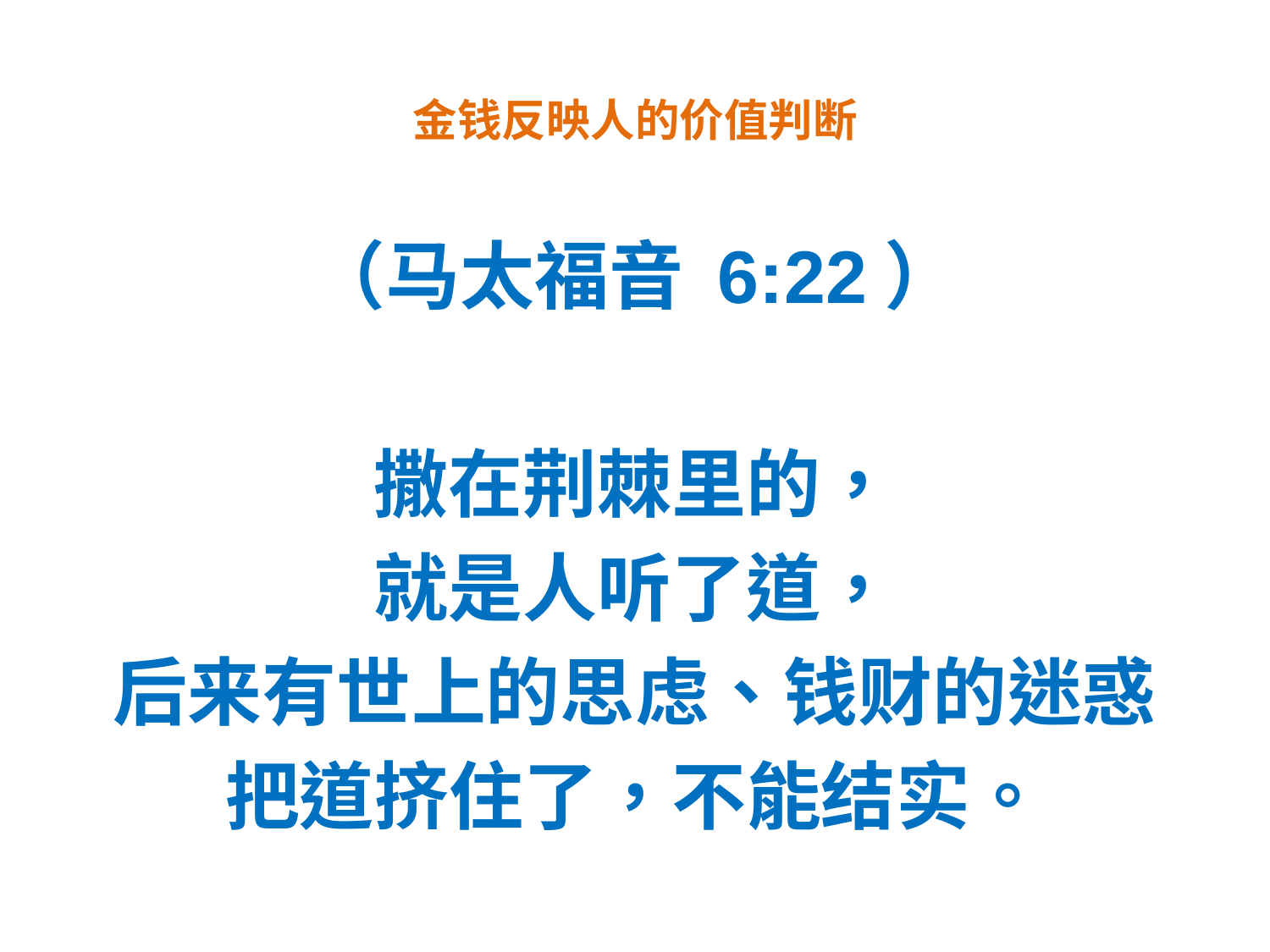

# 金钱反映人的价值判断
（马太福音 6:22）

撒在荆棘里的，
就是人听了道，
后来有世上的思虑、钱财的迷惑
把道挤住了，不能结实。